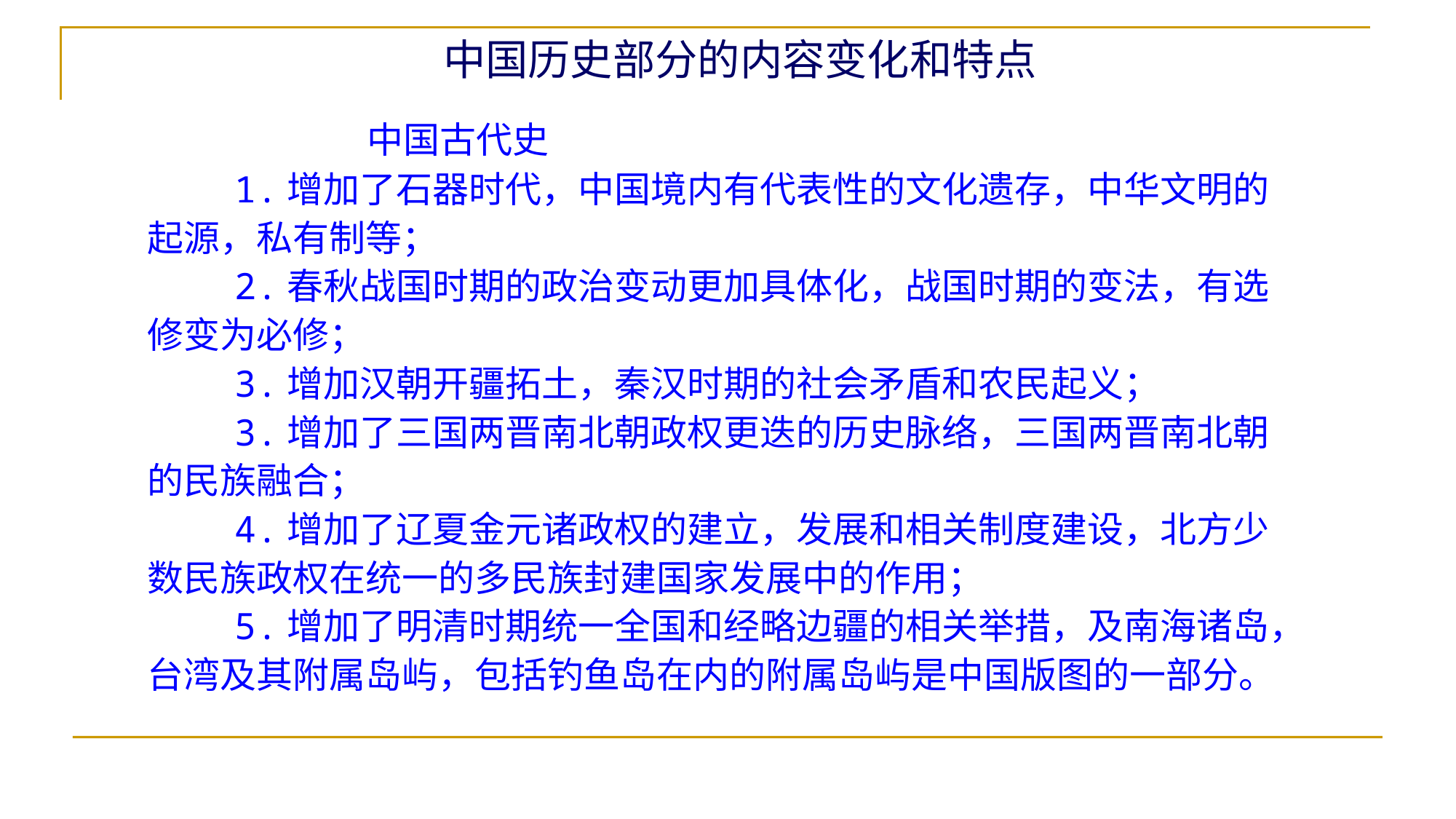

中国历史部分的内容变化和特点
                         中国古代史
    1.增加了石器时代，中国境内有代表性的文化遗存，中华文明的起源，私有制等；
    2.春秋战国时期的政治变动更加具体化，战国时期的变法，有选修变为必修；
    3.增加汉朝开疆拓土，秦汉时期的社会矛盾和农民起义；
    3.增加了三国两晋南北朝政权更迭的历史脉络，三国两晋南北朝的民族融合；
    4.增加了辽夏金元诸政权的建立，发展和相关制度建设，北方少数民族政权在统一的多民族封建国家发展中的作用；
    5.增加了明清时期统一全国和经略边疆的相关举措，及南海诸岛，台湾及其附属岛屿，包括钓鱼岛在内的附属岛屿是中国版图的一部分。